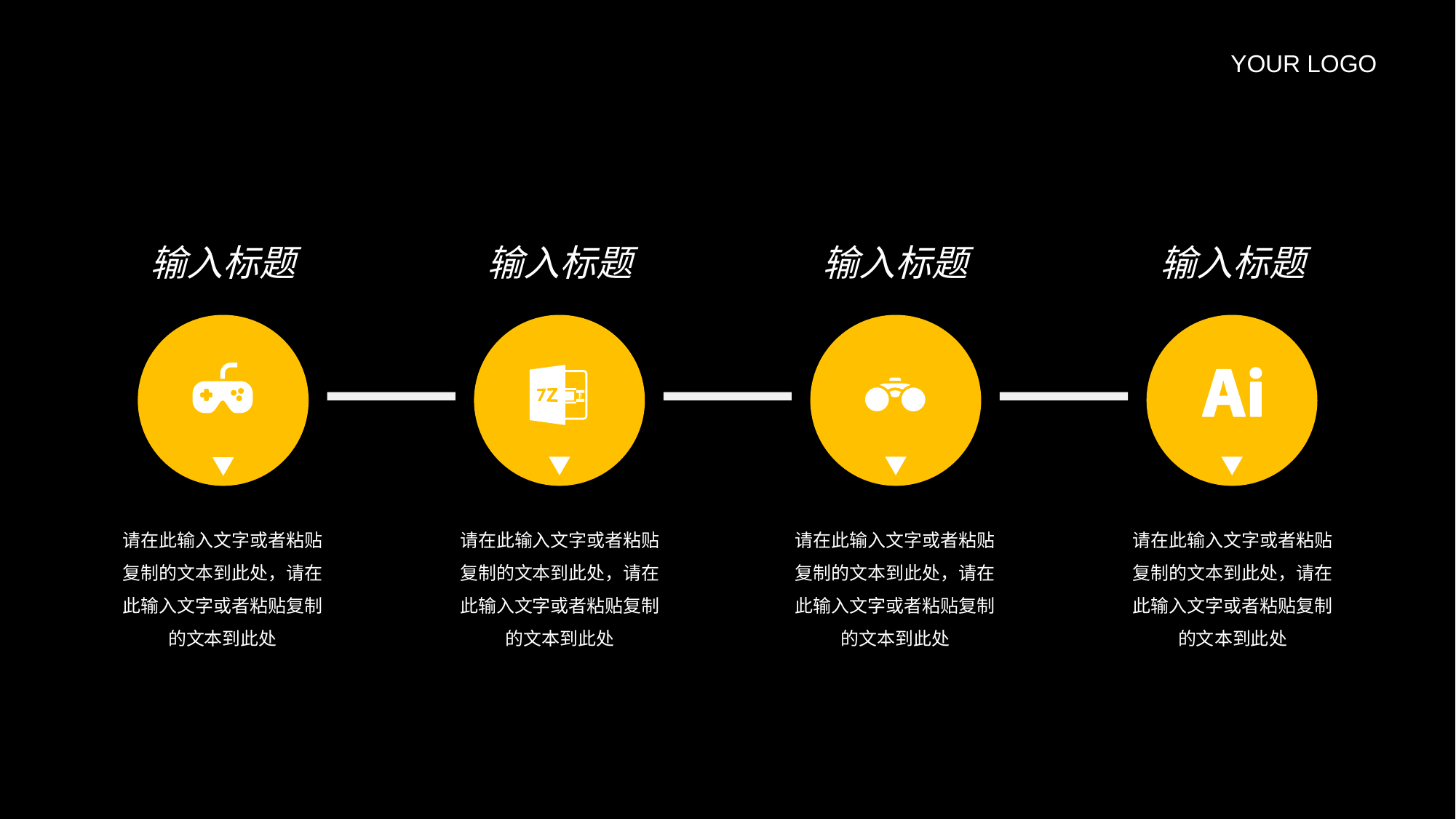

YOUR LOGO
输入标题

请在此输入文字或者粘贴复制的文本到此处，请在此输入文字或者粘贴复制的文本到此处
输入标题

请在此输入文字或者粘贴复制的文本到此处，请在此输入文字或者粘贴复制的文本到此处
输入标题

请在此输入文字或者粘贴复制的文本到此处，请在此输入文字或者粘贴复制的文本到此处
输入标题

请在此输入文字或者粘贴复制的文本到此处，请在此输入文字或者粘贴复制的文本到此处